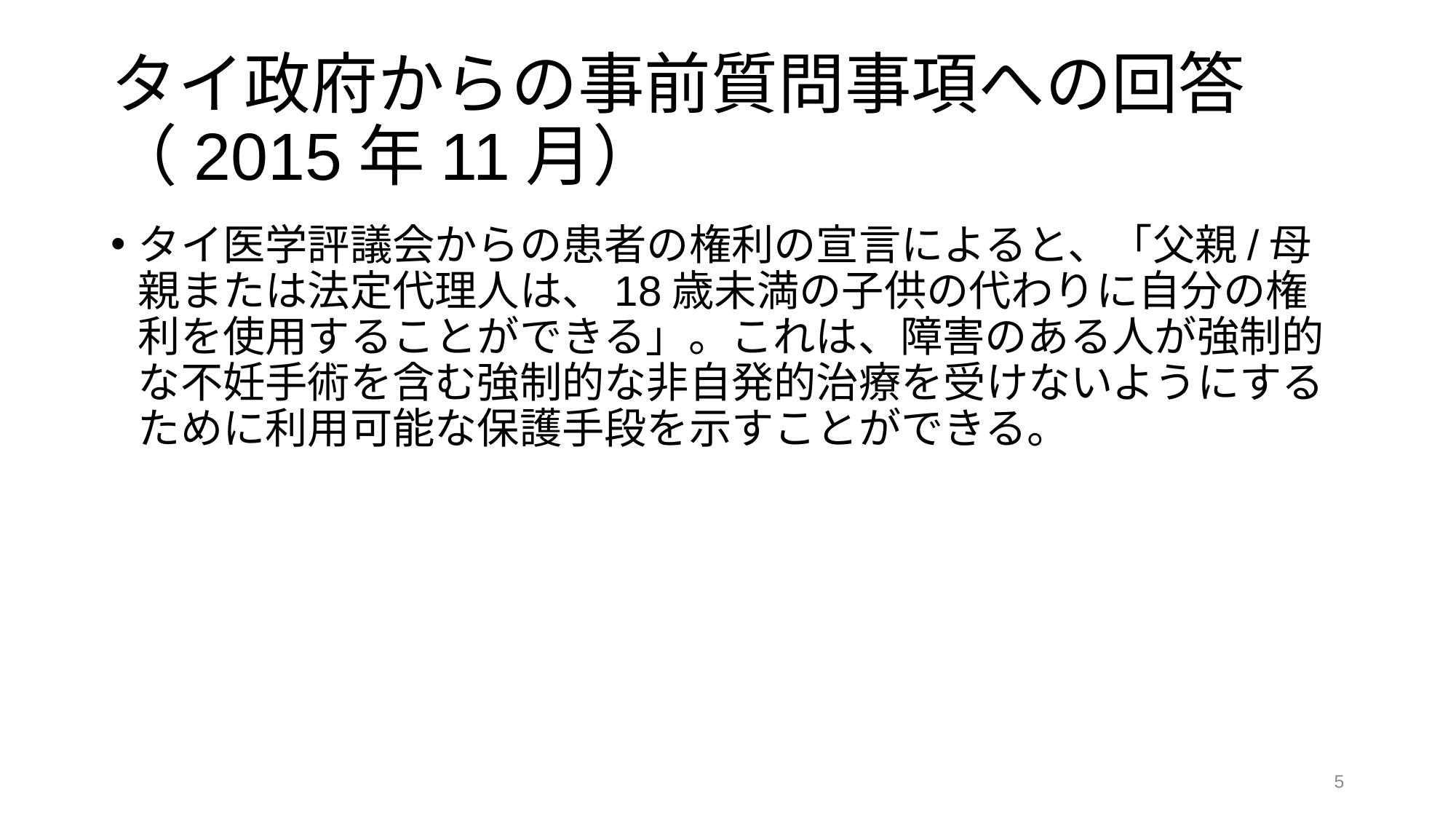

# タイ政府からの事前質問事項への回答 （2015年11月）
タイ医学評議会からの患者の権利の宣言によると、「父親/母親または法定代理人は、18歳未満の子供の代わりに自分の権利を使用することができる」。これは、障害のある人が強制的な不妊手術を含む強制的な非自発的治療を受けないようにするために利用可能な保護手段を示すことができる。
5